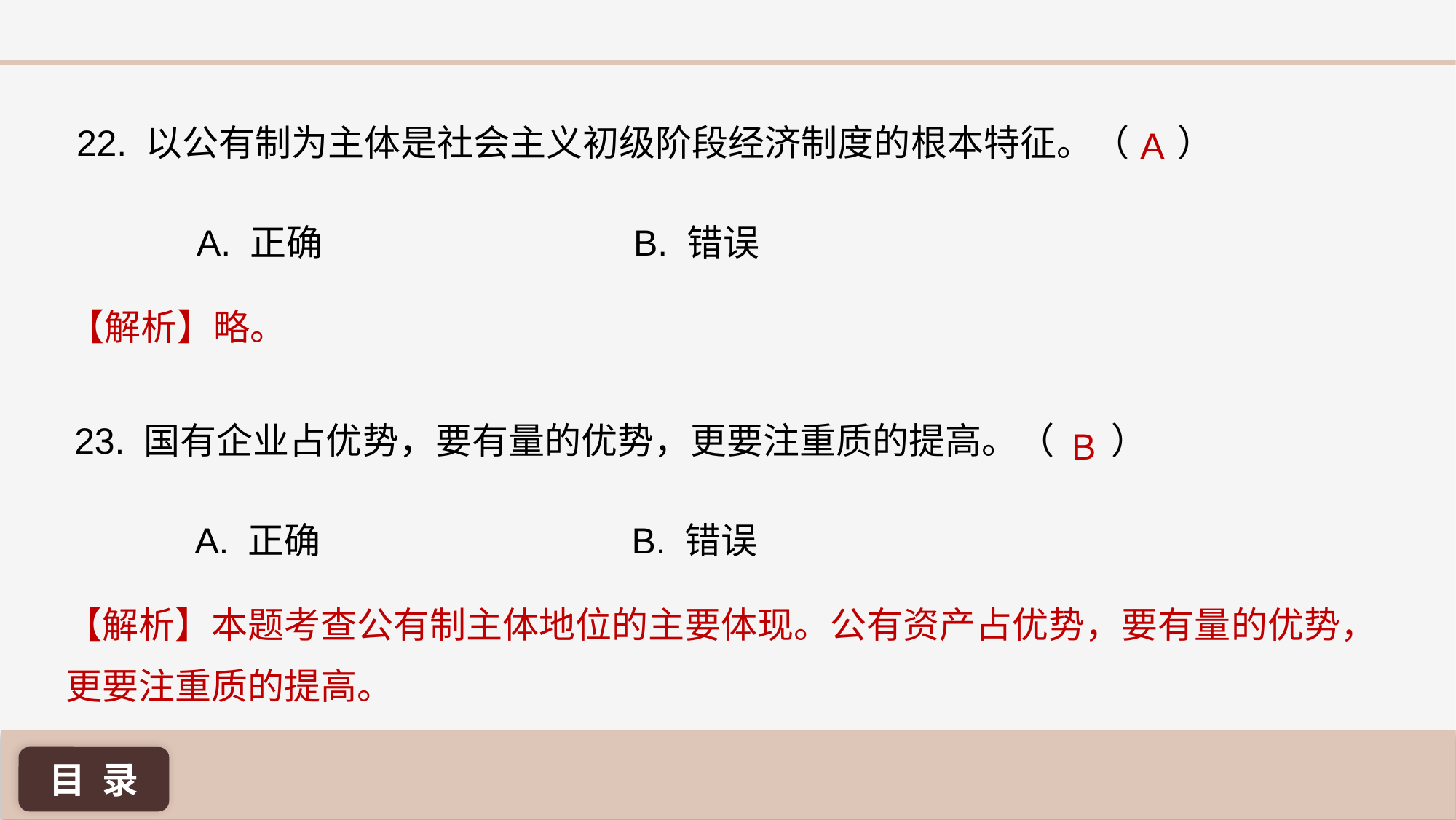

A
22. 以公有制为主体是社会主义初级阶段经济制度的根本特征。（      ）
A. 正确 			B. 错误
【解析】略。
23. 国有企业占优势，要有量的优势，更要注重质的提高。（       ）
B
A. 正确 			B. 错误
【解析】本题考查公有制主体地位的主要体现。公有资产占优势，要有量的优势，更要注重质的提高。